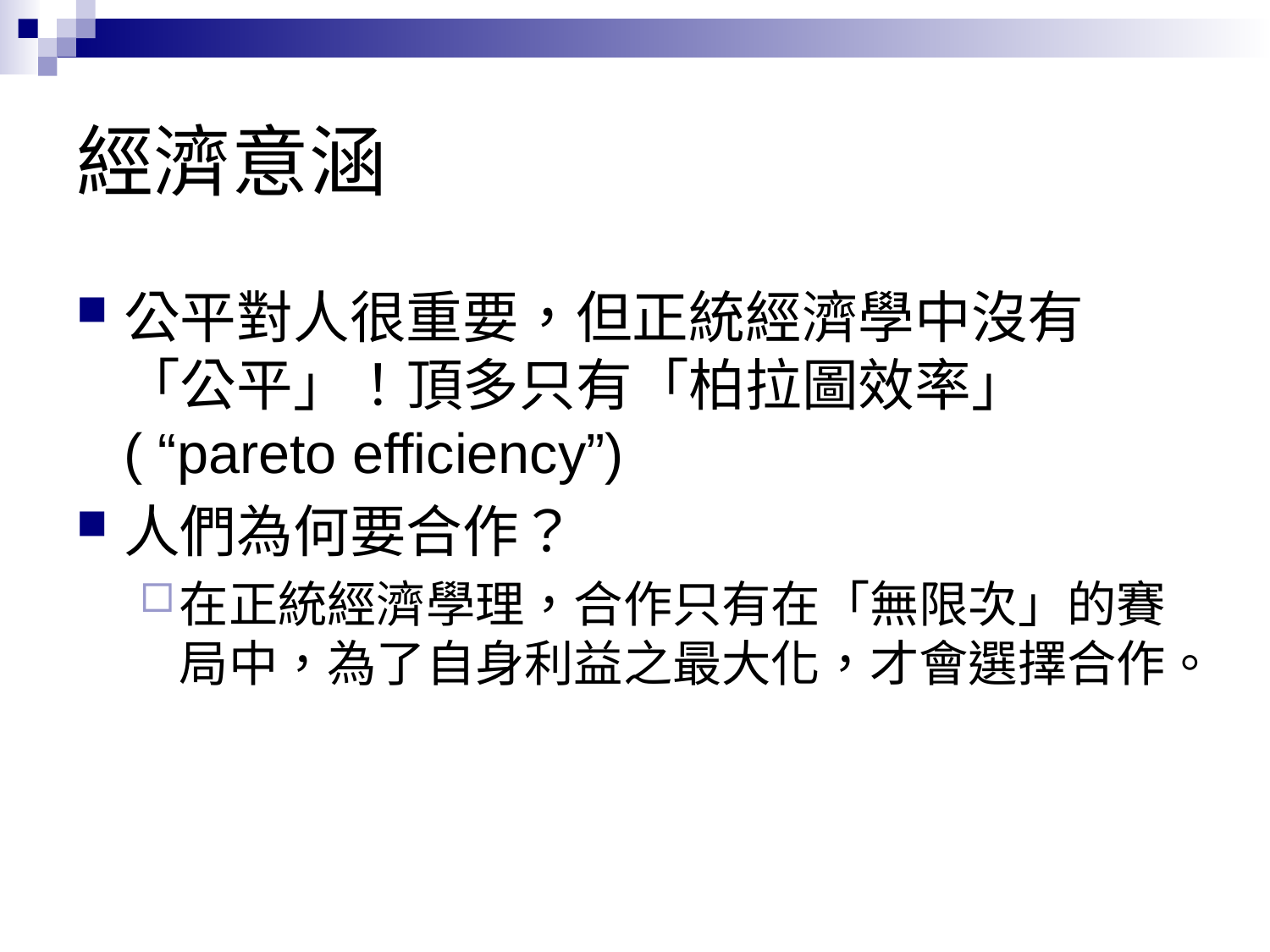

# 經濟意涵
公平對人很重要，但正統經濟學中沒有「公平」！頂多只有「柏拉圖效率」( “pareto efficiency”)
人們為何要合作？
在正統經濟學理，合作只有在「無限次」的賽局中，為了自身利益之最大化，才會選擇合作。